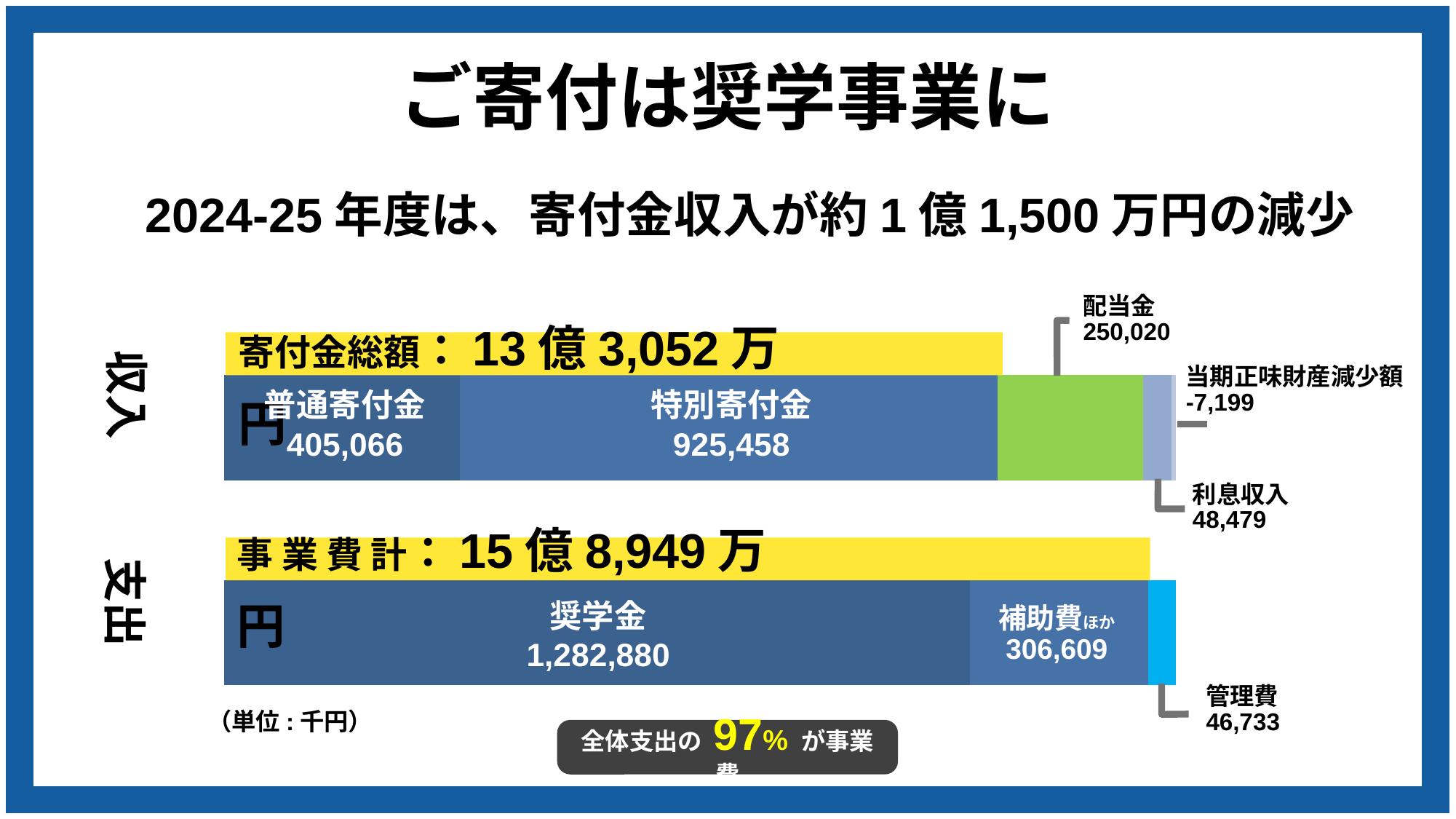

ご寄付は奨学事業に

2024-25年度は、寄付金収入が約1億1,500万円の減少

### Chart

| Category | 列1 | 列2 | 列3 | 列4 | 列5 |
|---|---|---|---|---|---|
| 収入 | 405066.0 | 925458.0 | 250020.0 | 48479.0 | 7199.0 |
| 支出 | 1282880.0 | 306609.0 | 46733.0 | 0.0 | 0.0 |
配当金250,020
寄付金総額：13億3,052万円

収入
当期正味財産減少額
-7,199
普通寄付金
405,066
特別寄付金
925,458
利息収入48,479

事 業 費 計：15億8,949万円

支出
奨学金
1,282,880
補助費ほか
306,609
管理費
46,733

（単位:千円）
全体支出の 97% が事業費